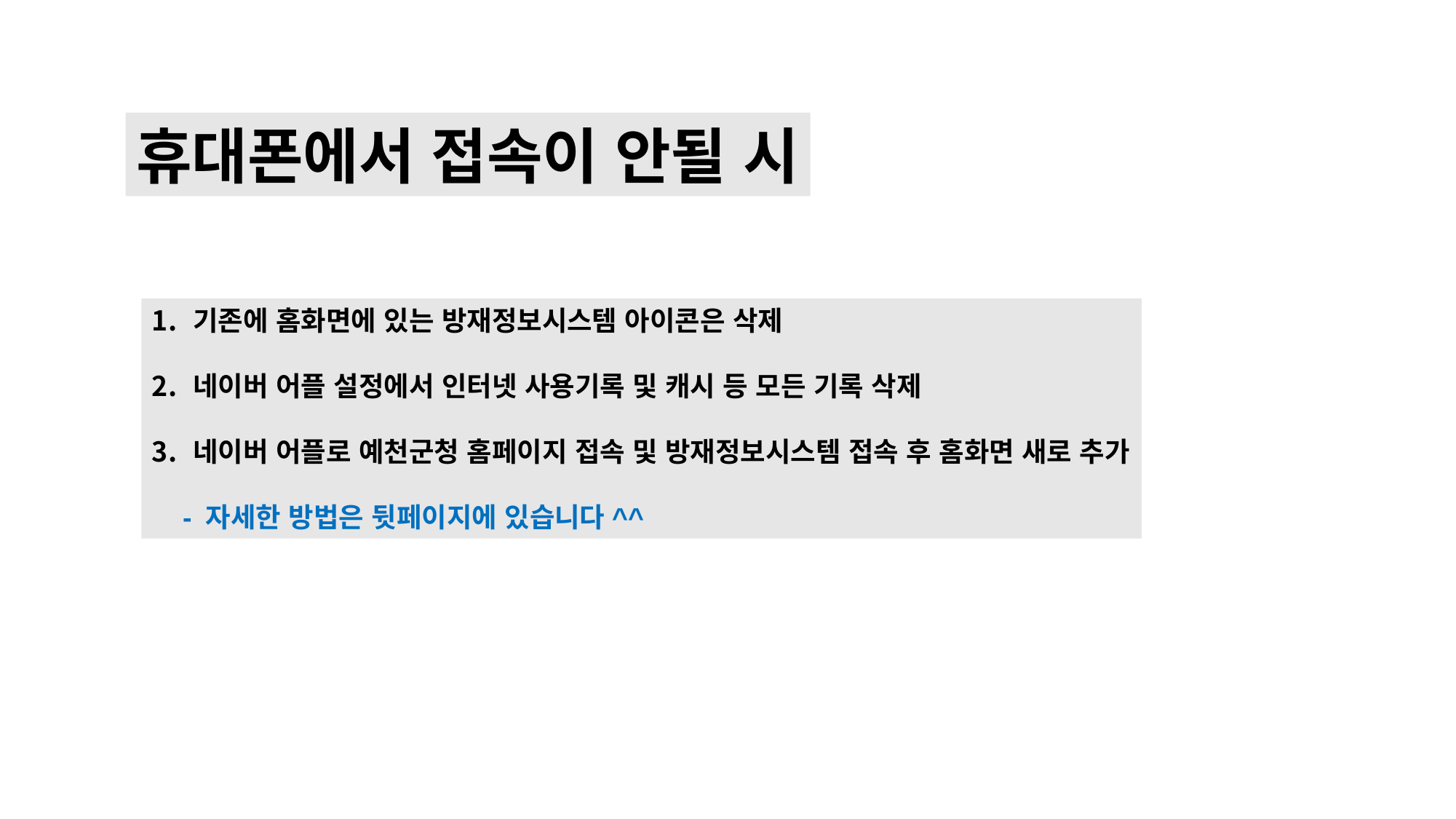

휴대폰에서 접속이 안될 시
기존에 홈화면에 있는 방재정보시스템 아이콘은 삭제

네이버 어플 설정에서 인터넷 사용기록 및 캐시 등 모든 기록 삭제

네이버 어플로 예천군청 홈페이지 접속 및 방재정보시스템 접속 후 홈화면 새로 추가

    - 자세한 방법은 뒷페이지에 있습니다^^